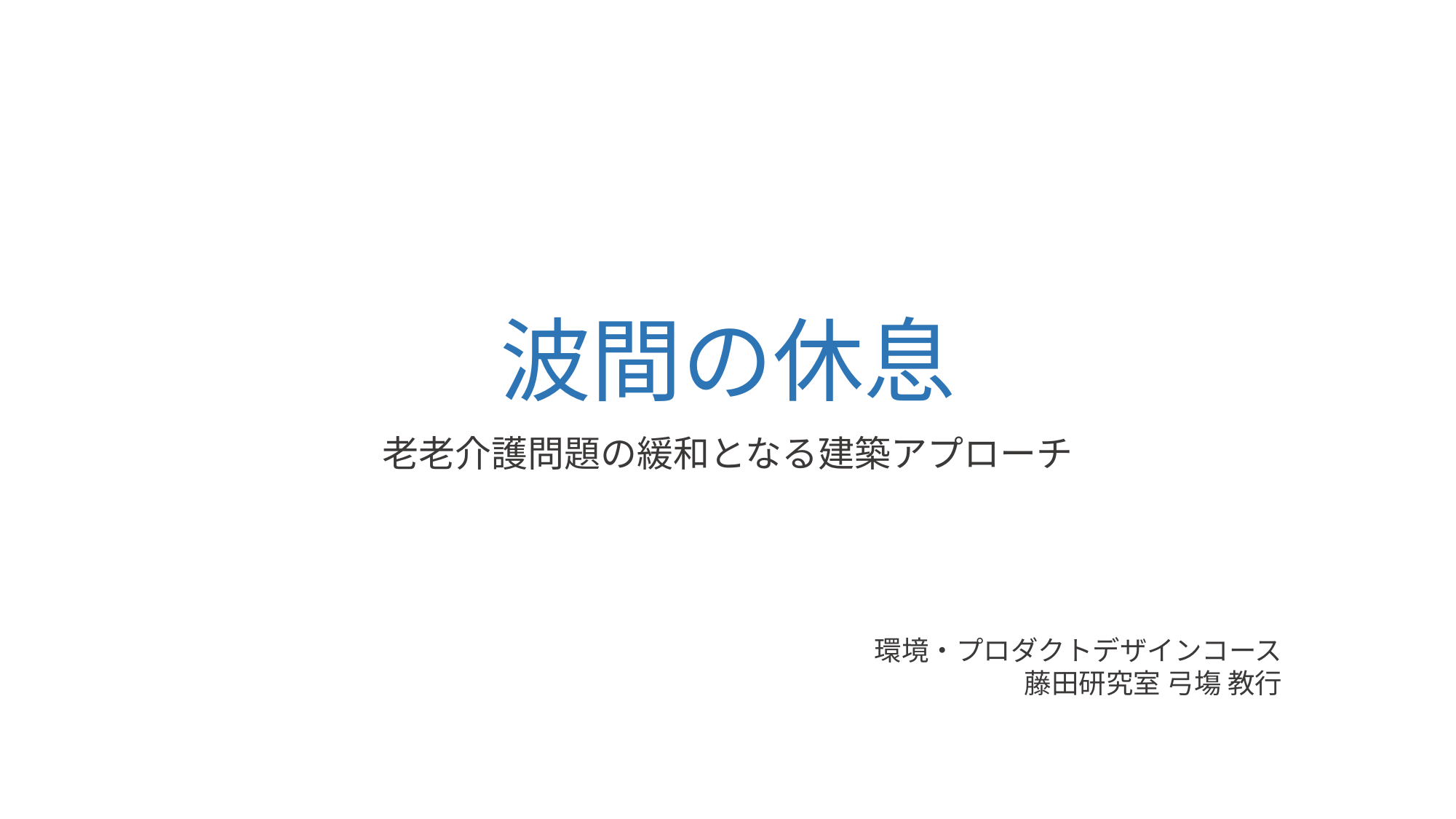

# 波間の休息
老老介護問題の緩和となる建築アプローチ
環境・プロダクトデザインコース
藤田研究室 弓塲 教行